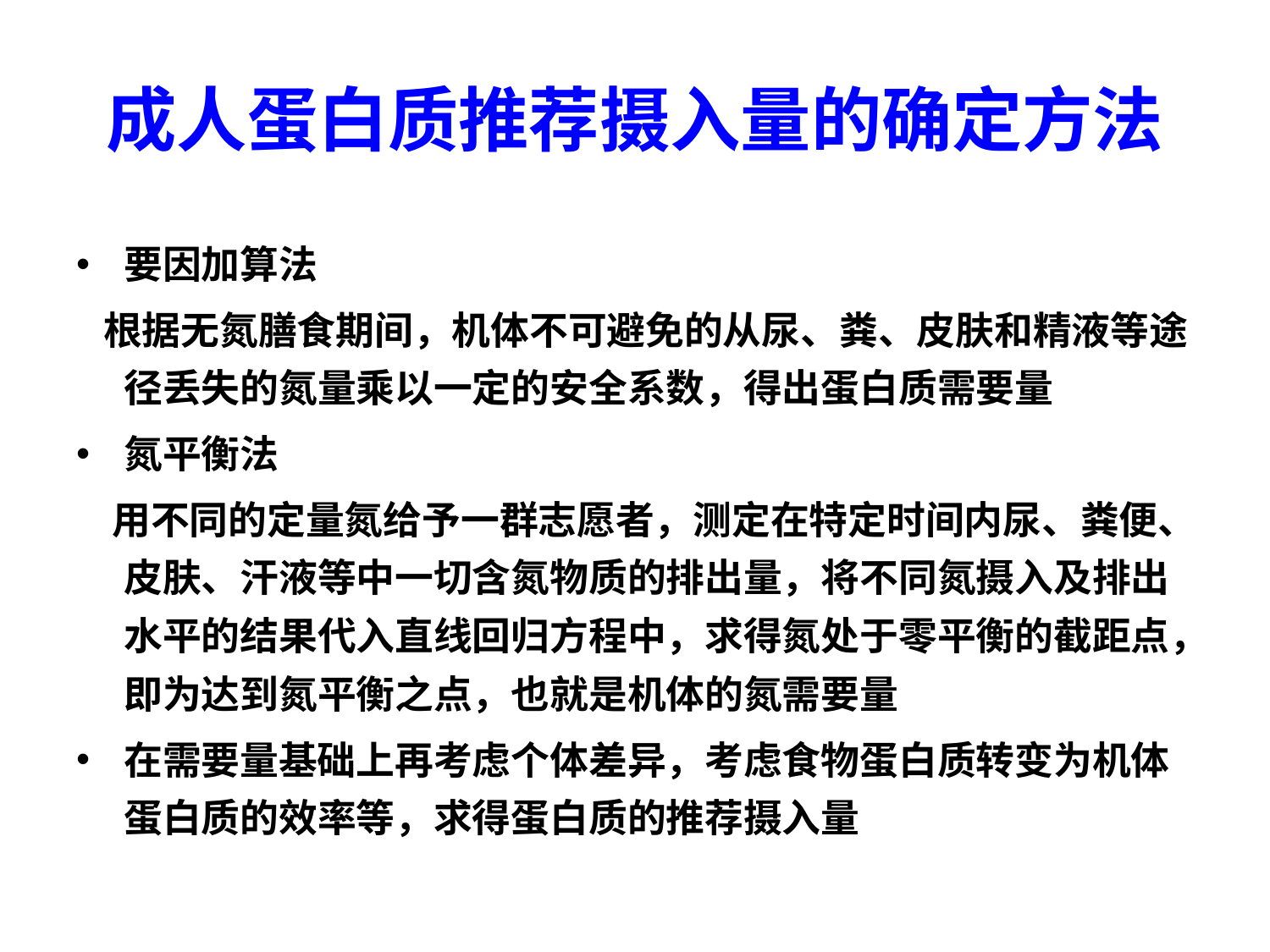

# 成人蛋白质推荐摄入量的确定方法
要因加算法
  根据无氮膳食期间，机体不可避免的从尿、粪、皮肤和精液等途径丢失的氮量乘以一定的安全系数，得出蛋白质需要量
氮平衡法
   用不同的定量氮给予一群志愿者，测定在特定时间内尿、粪便、皮肤、汗液等中一切含氮物质的排出量，将不同氮摄入及排出水平的结果代入直线回归方程中，求得氮处于零平衡的截距点，即为达到氮平衡之点，也就是机体的氮需要量
在需要量基础上再考虑个体差异，考虑食物蛋白质转变为机体蛋白质的效率等，求得蛋白质的推荐摄入量